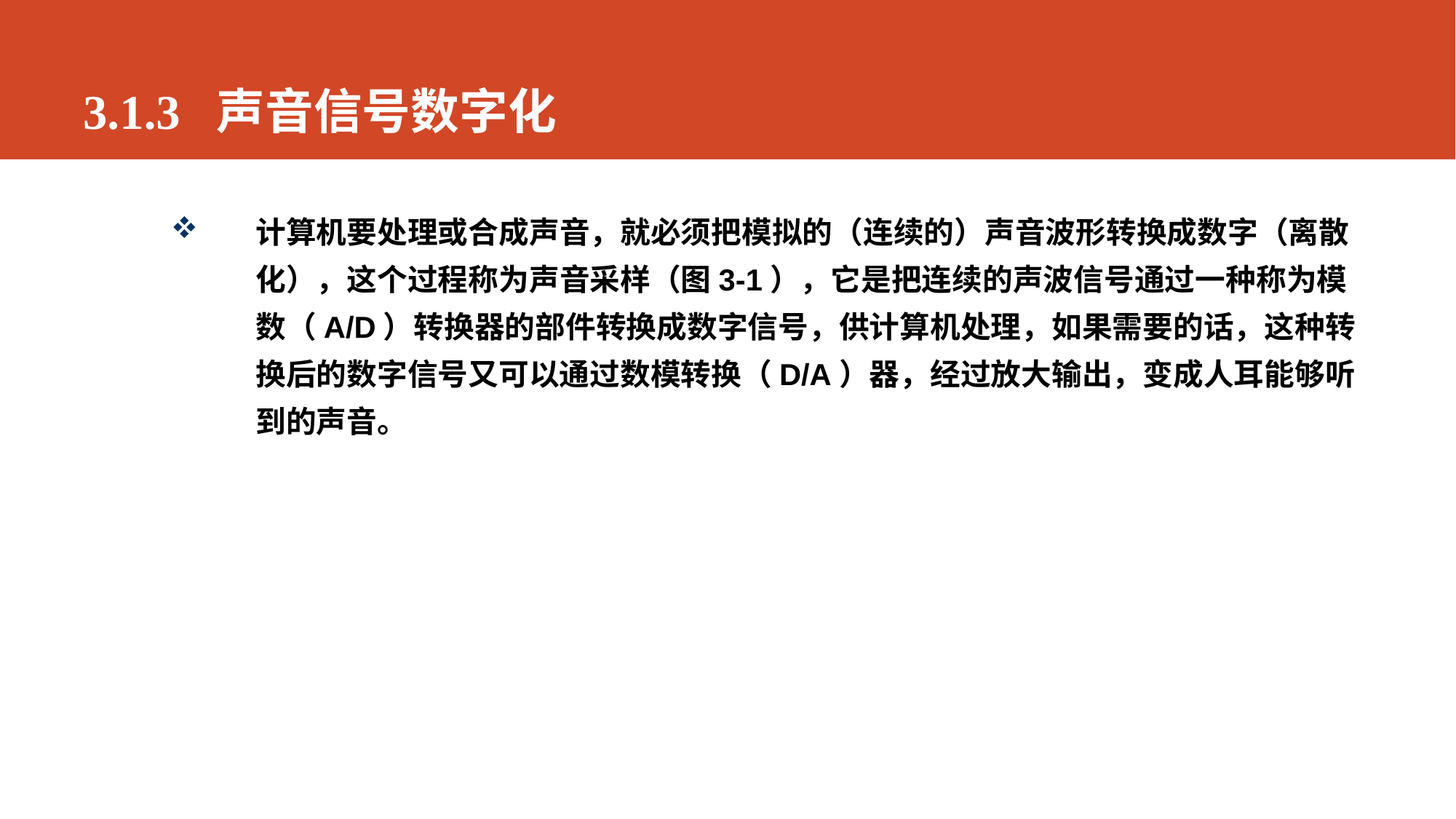

# 3.1.3  声音信号数字化
计算机要处理或合成声音，就必须把模拟的（连续的）声音波形转换成数字（离散化），这个过程称为声音采样（图3-1），它是把连续的声波信号通过一种称为模数（A/D）转换器的部件转换成数字信号，供计算机处理，如果需要的话，这种转换后的数字信号又可以通过数模转换（D/A）器，经过放大输出，变成人耳能够听到的声音。